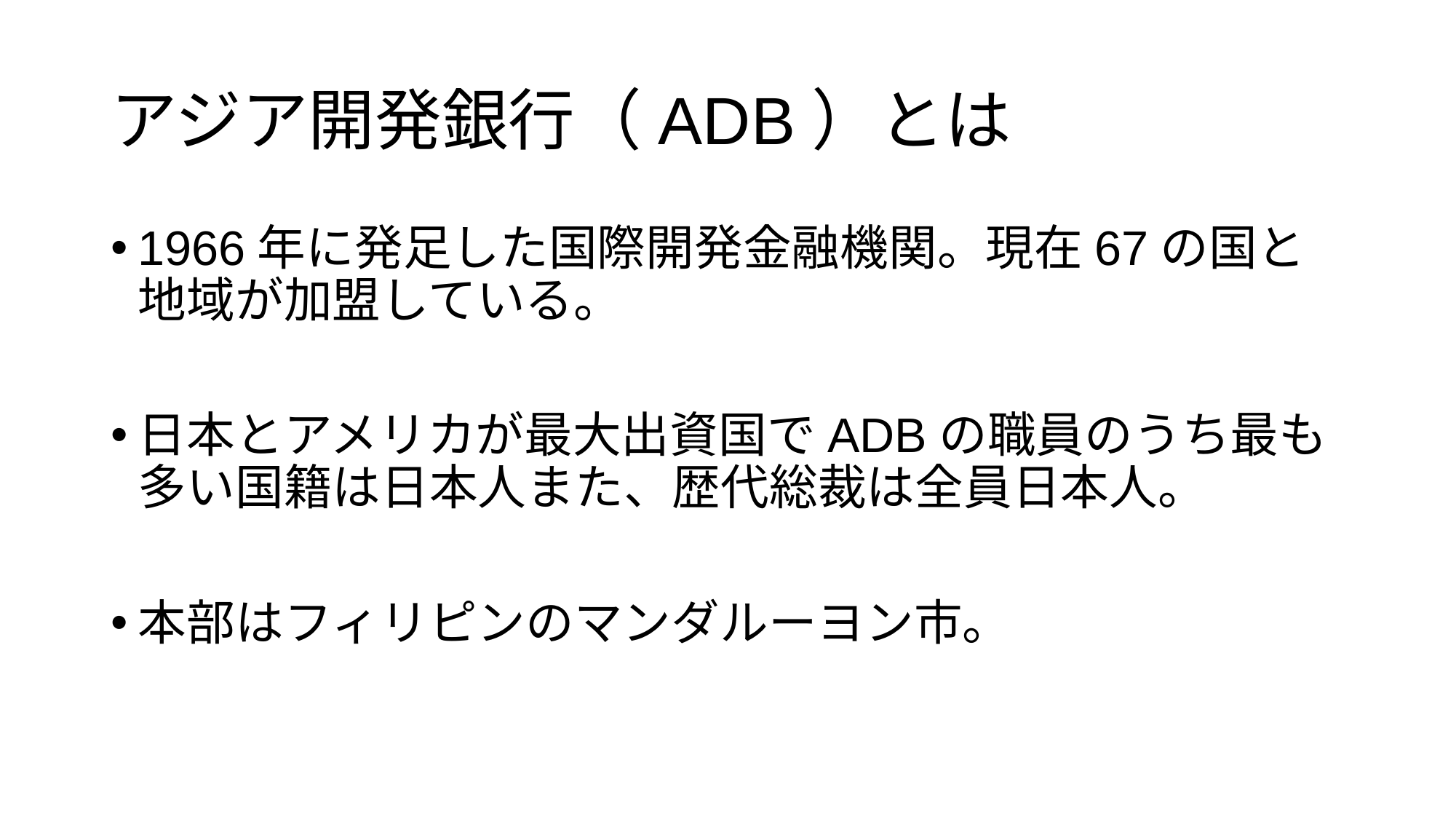

# アジア開発銀行（ADB）とは
1966年に発足した国際開発金融機関。現在67の国と地域が加盟している。

日本とアメリカが最大出資国でADBの職員のうち最も多い国籍は日本人また、歴代総裁は全員日本人。

本部はフィリピンのマンダルーヨン市。